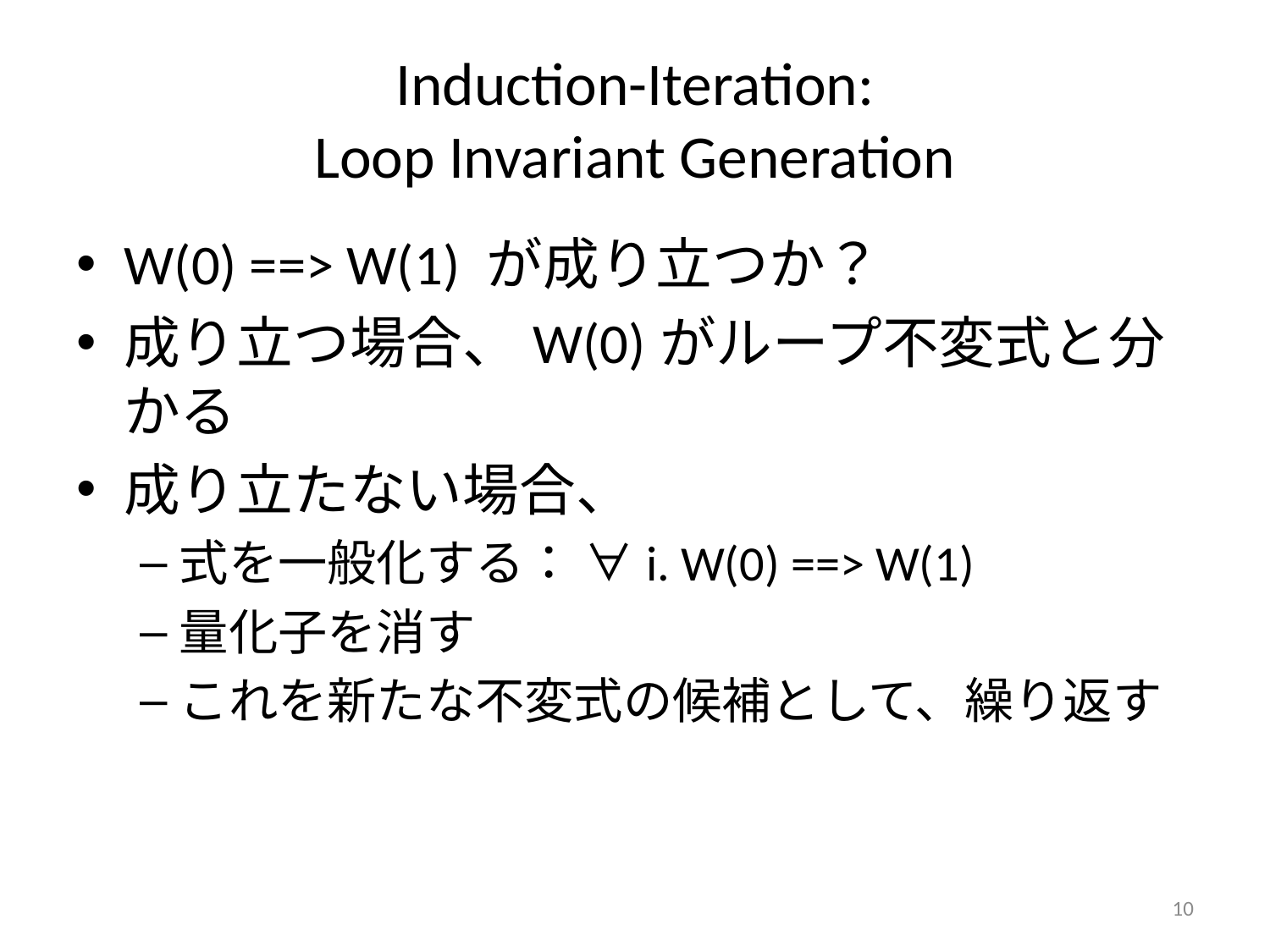

# Induction-Iteration: Loop Invariant Generation
W(0) ==> W(1) が成り立つか？
成り立つ場合、W(0)がループ不変式と分かる
成り立たない場合、
式を一般化する： ∀i. W(0) ==> W(1)
量化子を消す
これを新たな不変式の候補として、繰り返す
10